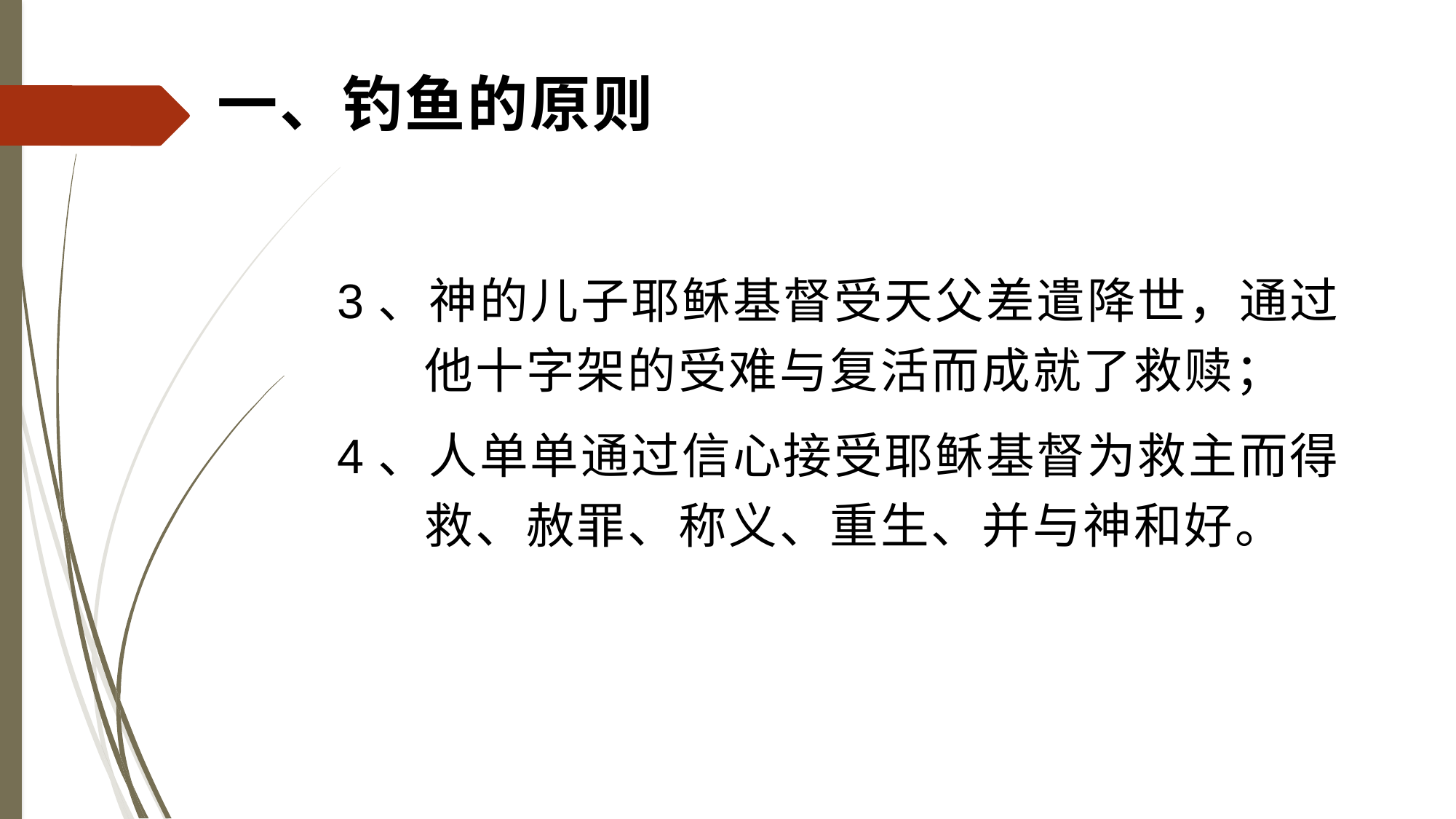

# 一、钓鱼的原则

3、神的儿子耶稣基督受天父差遣降世，通过他十字架的受难与复活而成就了救赎；
4、人单单通过信心接受耶稣基督为救主而得救、赦罪、称义、重生、并与神和好。